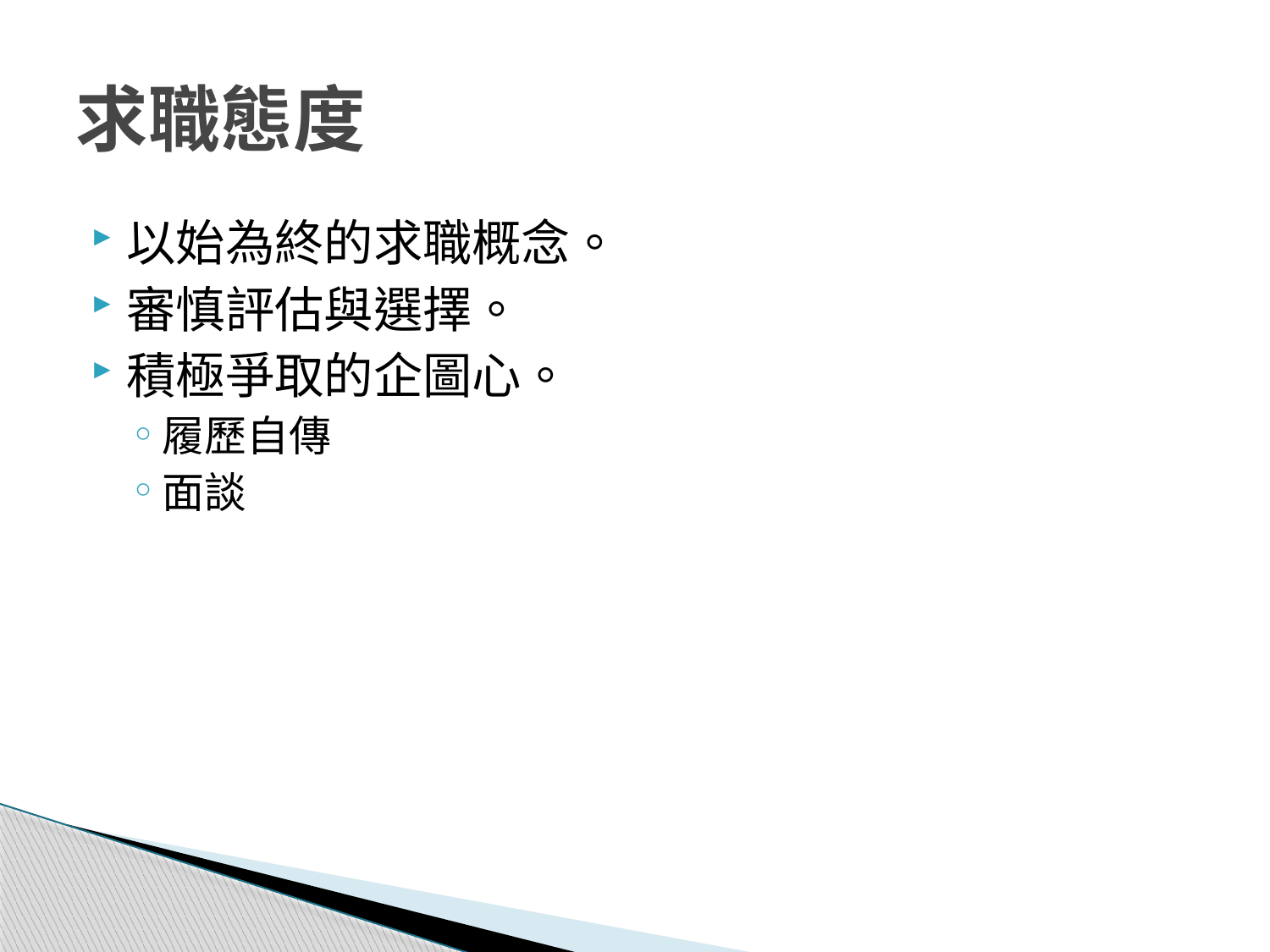

# 求職態度
以始為終的求職概念。
審慎評估與選擇。
積極爭取的企圖心。
履歷自傳
面談